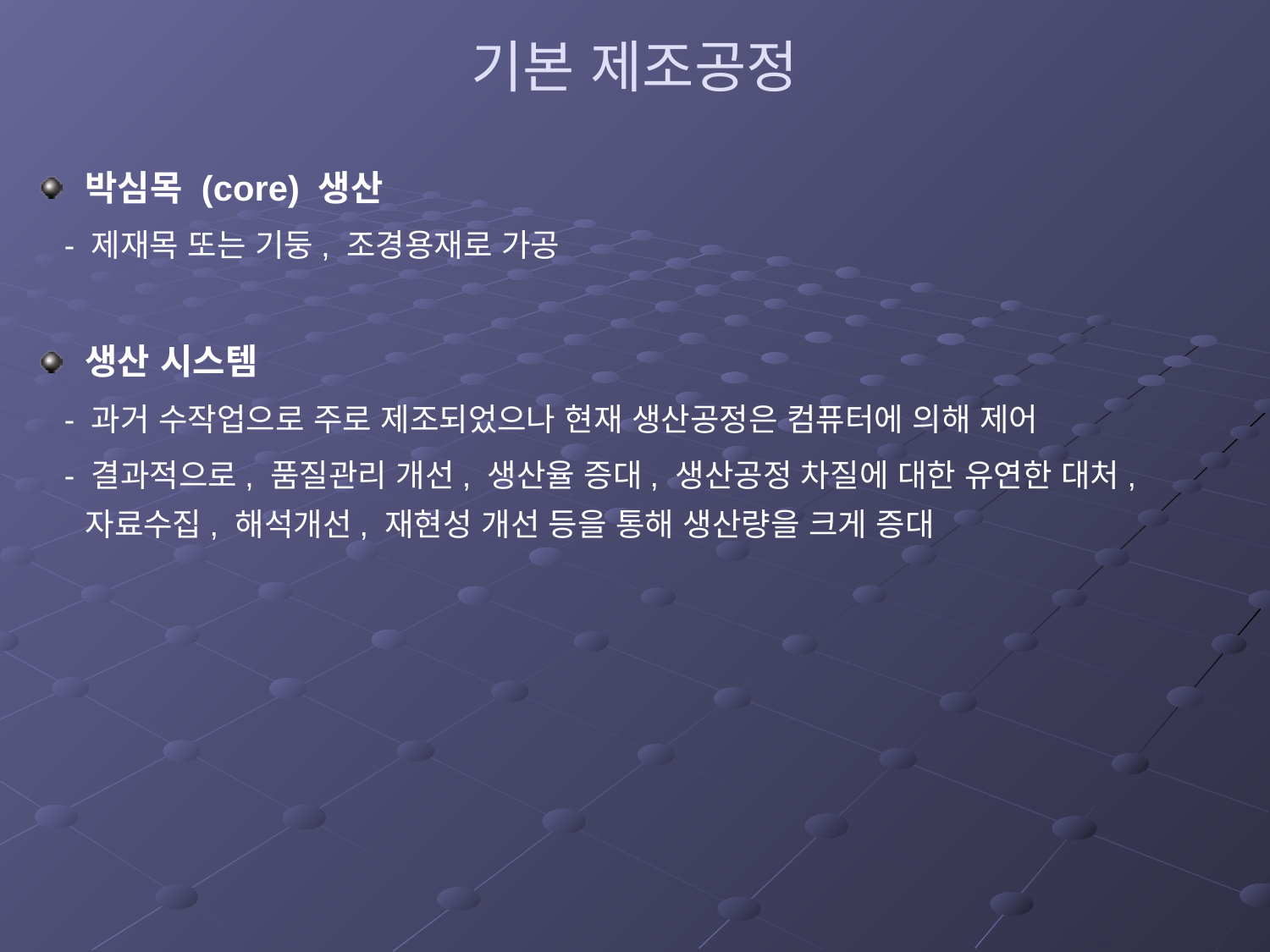

# 기본 제조공정
박심목 (core) 생산
   - 제재목 또는 기둥, 조경용재로 가공

생산 시스템
   - 과거 수작업으로 주로 제조되었으나 현재 생산공정은 컴퓨터에 의해 제어
   - 결과적으로, 품질관리 개선, 생산율 증대, 생산공정 차질에 대한 유연한 대처, 자료수집, 해석개선, 재현성 개선 등을 통해 생산량을 크게 증대